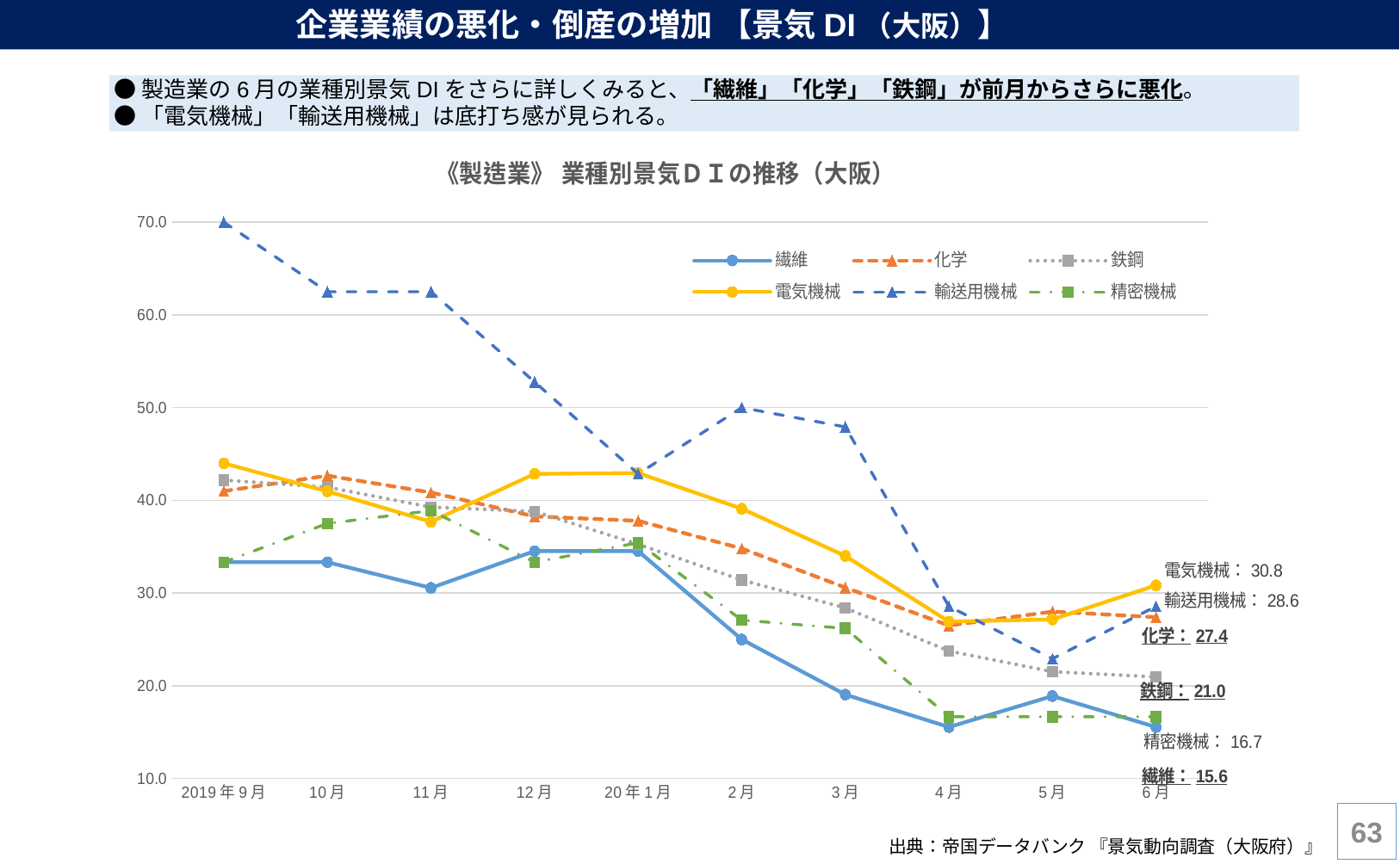

企業業績の悪化・倒産の増加 【景気DI（大阪）】
 ●製造業の6月の業種別景気DIをさらに詳しくみると、「繊維」「化学」「鉄鋼」が前月からさらに悪化。
 ●「電気機械」「輸送用機械」は底打ち感が見られる。

### Chart: 《製造業》 業種別景気ＤＩの推移（大阪）

| Category |  |  |  |  |  |  |
|---|---|---|---|---|---|---|
| 2019年9月 | 33.3333333333333 | 40.990990990991 | 42.1875 | 44.0 | 70.0 | 33.3333333333333 |
| 10月 | 33.3333333333333 | 42.6666666666667 | 41.421568627451 | 40.9722222222222 | 62.5 | 37.5 |
| 11月 | 30.5555555555556 | 40.8450704225352 | 39.2655367231638 | 37.6811594202899 | 62.5 | 38.8888888888889 |
| 12月 | 34.5238095238095 | 38.2629107981221 | 38.8059701492537 | 42.8571428571429 | 52.7777777777778 | 33.3333333333333 |
| 20年1月 | 34.5238095238095 | 37.793427230047 | 35.2657004830918 | 42.9487179487179 | 42.8571428571429 | 35.4166666666667 |
| 2月 | 25.0 | 34.8039215686275 | 31.4009661835749 | 39.1025641025641 | 50.0 | 27.0833333333333 |
| 3月 | 19.047619047619 | 30.5907172995781 | 28.4037558685446 | 34.0 | 47.9166666666667 | 26.1904761904762 |
| 4月 | 15.5555555555556 | 26.4957264957265 | 23.7442922374429 | 26.9230769230769 | 28.5714285714286 | 16.6666666666667 |
| 5月 | 18.8888888888889 | 28.0 | 21.5277777777778 | 27.1604938271605 | 22.9166666666667 | 16.6666666666667 |
| 6月 | 15.5555555555556 | 27.3972602739726 | 20.959595959596 | 30.8333333333333 | 28.5714285714286 | 16.6666666666667 |
63
出典：帝国データバンク 『景気動向調査（大阪府）』